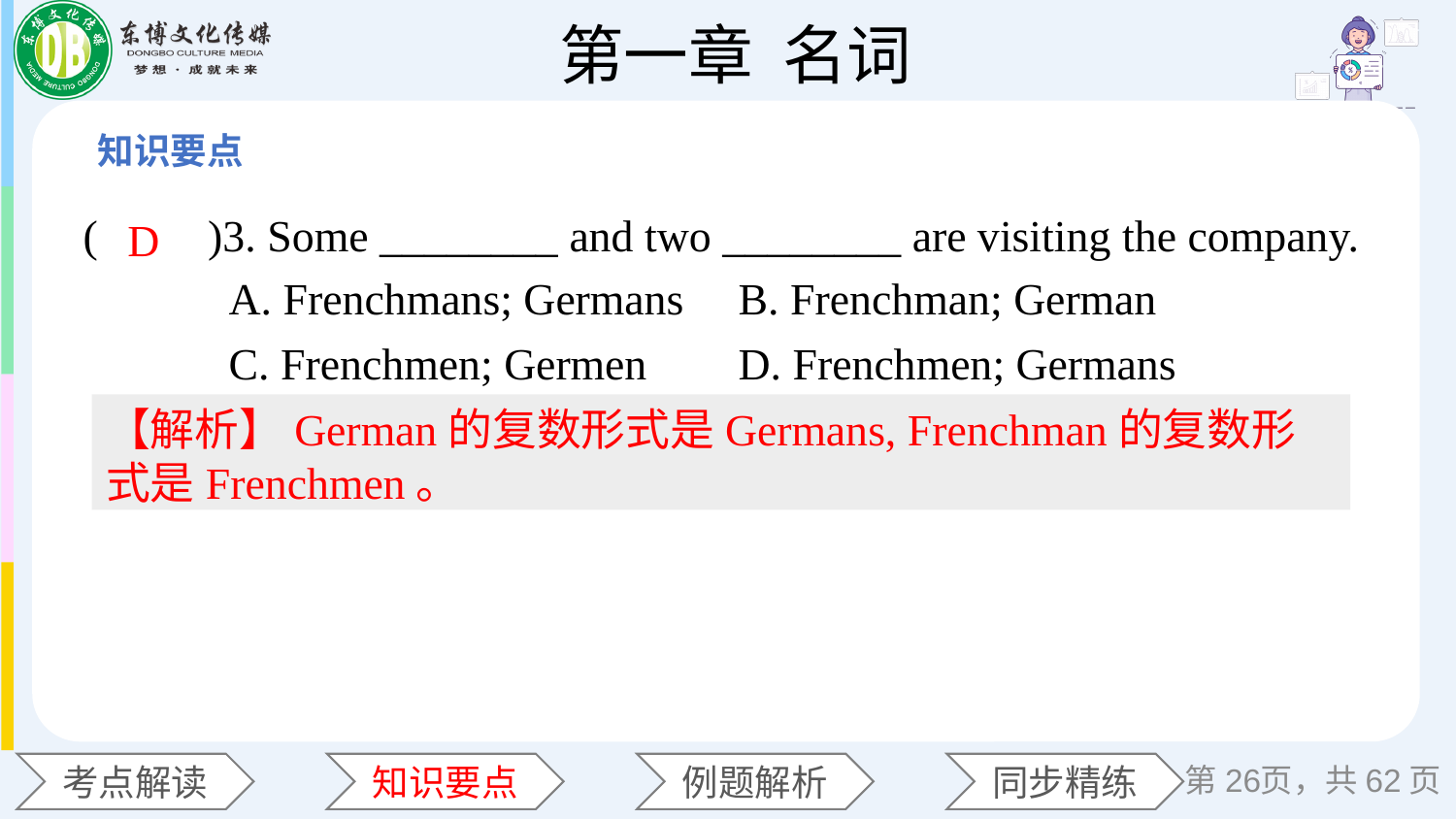

(　　)3. Some ________ and two ________ are visiting the company.
A. Frenchmans; Germans    	B. Frenchman; German
C. Frenchmen; Germen    	D. Frenchmen; Germans
D
【解析】German的复数形式是Germans, Frenchman的复数形式是Frenchmen。

第26页，共62页